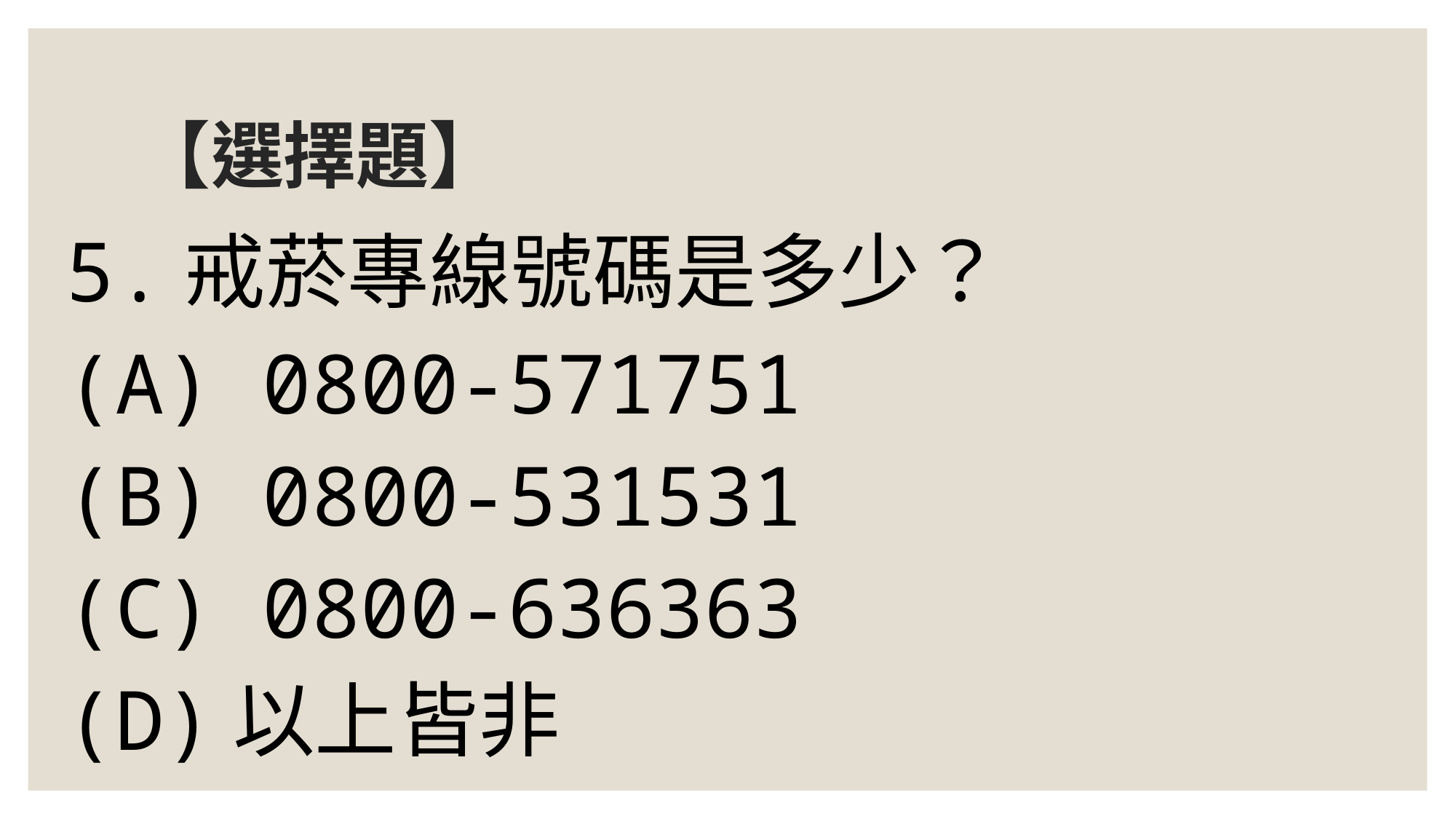

# 【選擇題】
5.戒菸專線號碼是多少？
(A) 0800-571751
(B) 0800-531531
(C) 0800-636363
(D)以上皆非